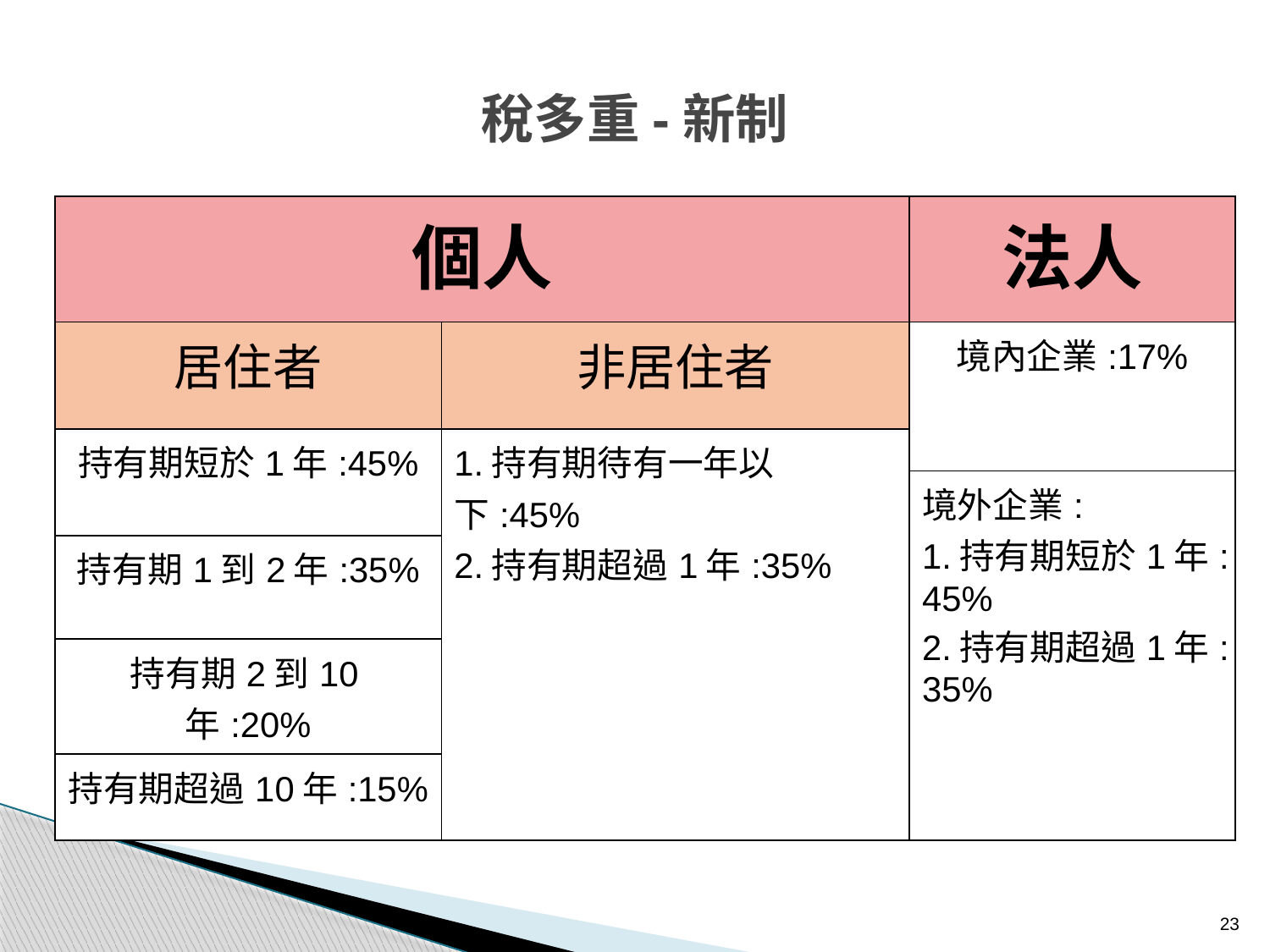

# 稅多重-新制
| 個人 |  | 法人 |
| --- | --- | --- |
| 居住者 | 非居住者 | 境內企業:17% |
| 持有期短於1年:45% | 1.持有期待有一年以下:45% 2.持有期超過1年:35% |  |
|  |  | 境外企業: 1.持有期短於1年:45% 2.持有期超過1年:35% |
| 持有期1到2年:35% |  |  |
| 持有期2到10年:20% |  |  |
| 持有期超過10年:15% |  |  |
23